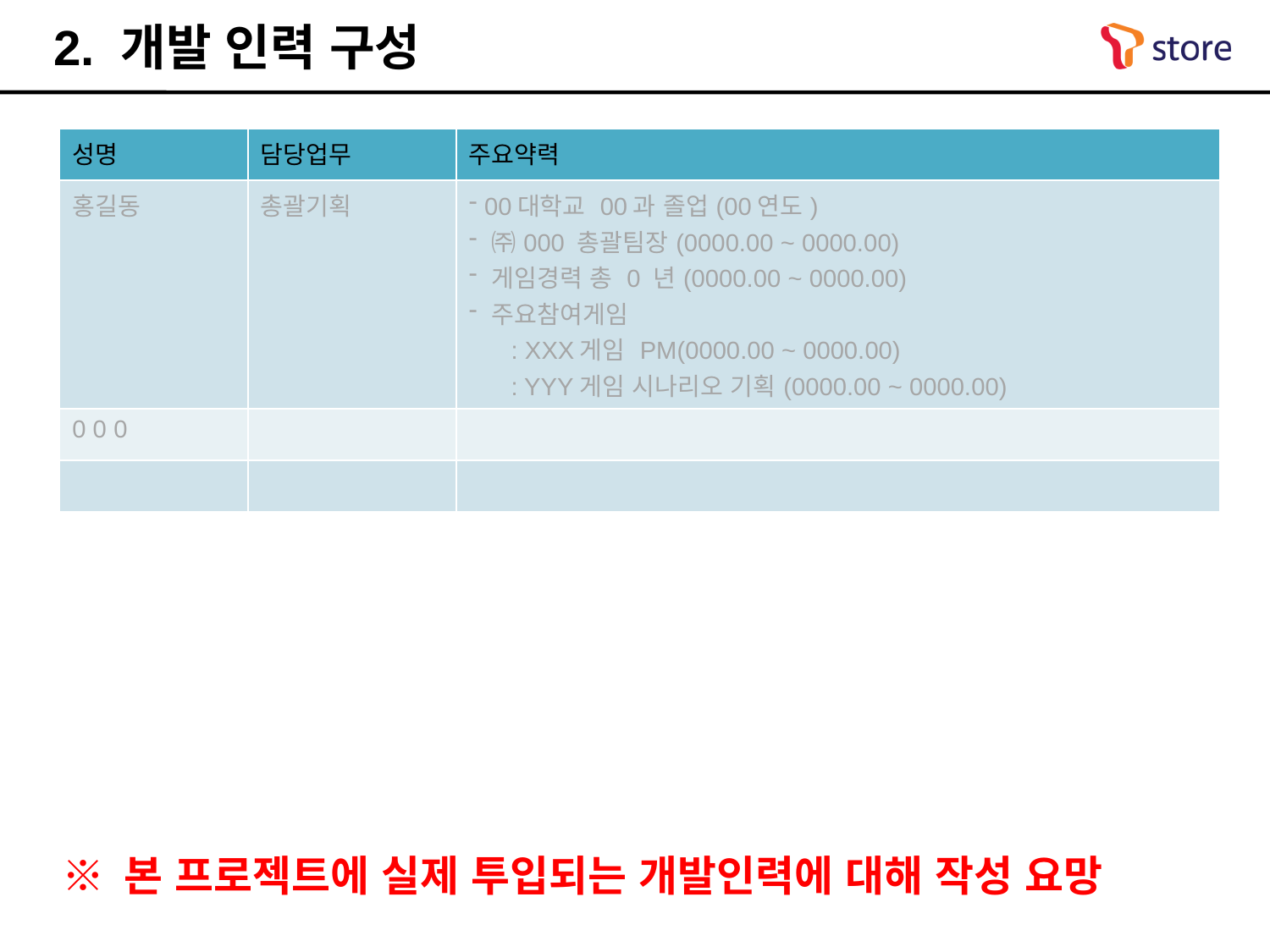

2. 개발 인력 구성
| 성명 | 담당업무 | 주요약력 |
| --- | --- | --- |
| 홍길동 | 총괄기획 | 00대학교 00과 졸업(00연도) ㈜000 총괄팀장(0000.00 ~ 0000.00) 게임경력 총 0 년(0000.00 ~ 0000.00) 주요참여게임 : XXX게임 PM(0000.00 ~ 0000.00) : YYY게임 시나리오 기획(0000.00 ~ 0000.00) |
| 0 0 0 |  |  |
|  |  |  |
※ 본 프로젝트에 실제 투입되는 개발인력에 대해 작성 요망